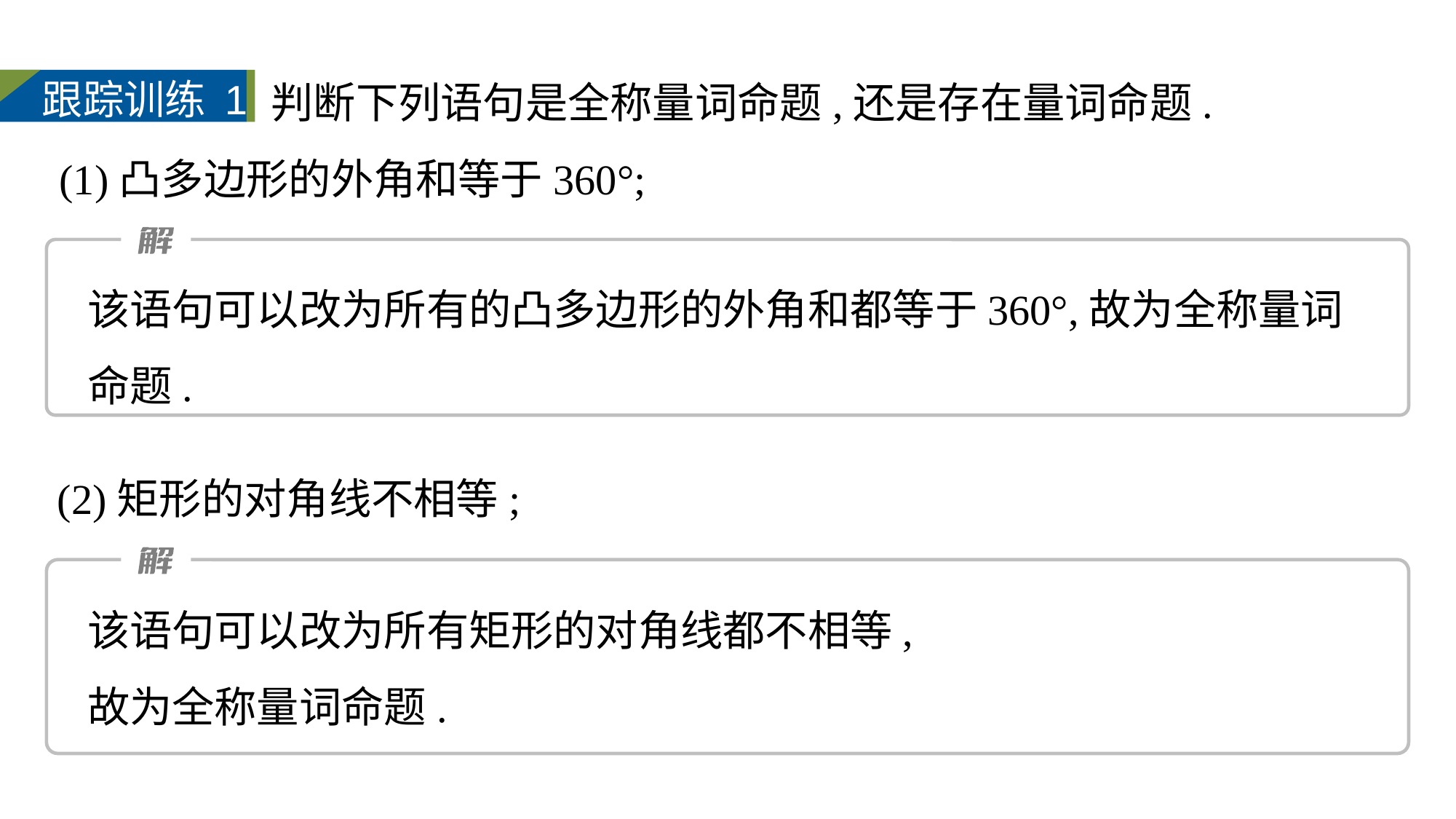

判断下列语句是全称量词命题,还是存在量词命题.
(1)凸多边形的外角和等于360°;
跟踪训练 1

该语句可以改为所有的凸多边形的外角和都等于360°,故为全称量词命题.
(2)矩形的对角线不相等;

该语句可以改为所有矩形的对角线都不相等,
故为全称量词命题.